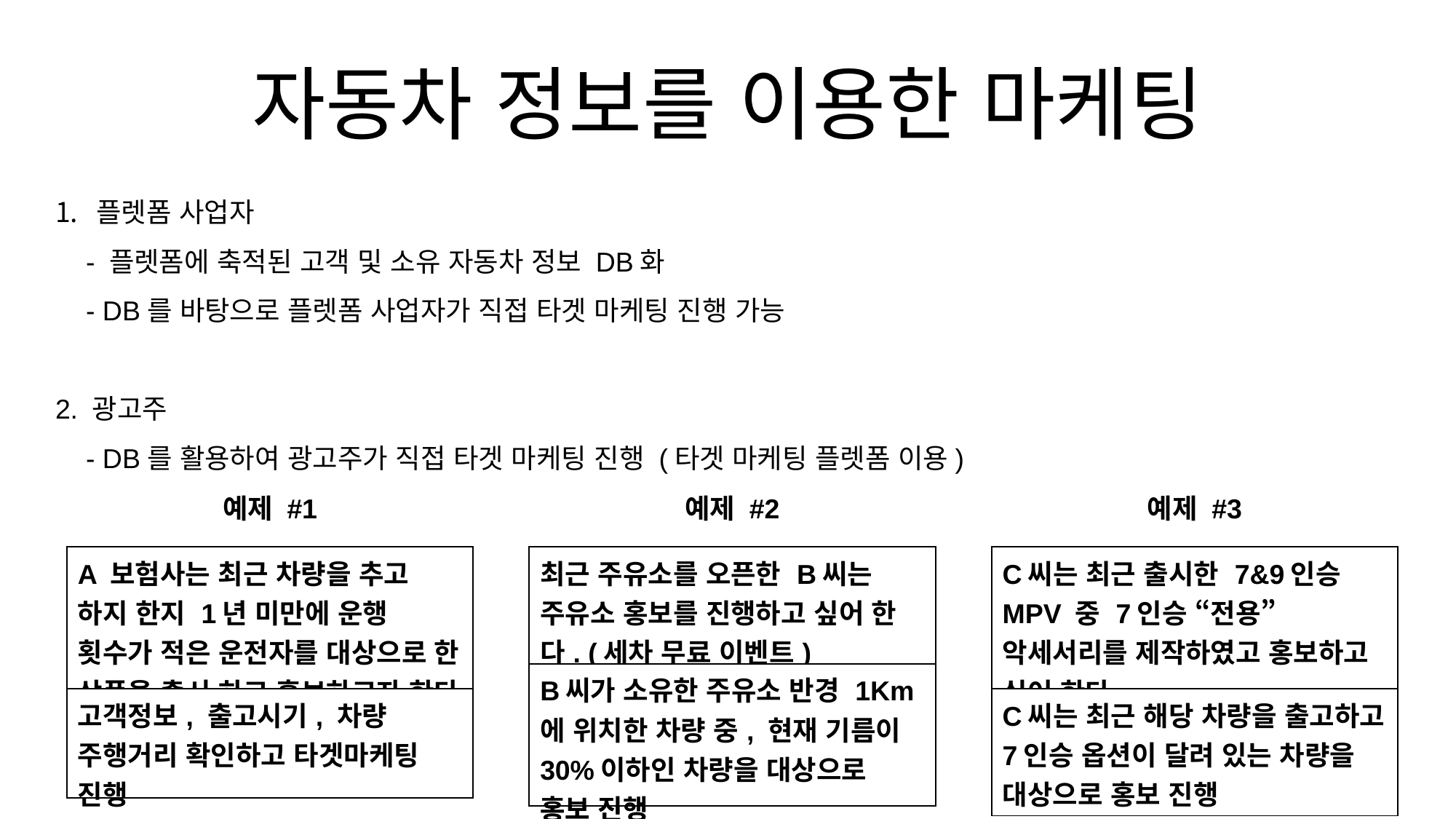

# 자동차 정보를 이용한 마케팅
플렛폼 사업자
    - 플렛폼에 축적된 고객 및 소유 자동차 정보 DB화
    - DB를 바탕으로 플렛폼 사업자가 직접 타겟 마케팅 진행 가능

2. 광고주
    - DB를 활용하여 광고주가 직접 타겟 마케팅 진행 (타겟 마케팅 플렛폼 이용)
예제 #1
예제 #2
예제 #3
예제 #1
예제 #1
예제 #1
| 최근 주유소를 오픈한 B씨는 주유소 홍보를 진행하고 싶어 한다. (세차 무료 이벤트) |
| --- |
| B씨가 소유한 주유소 반경 1Km에 위치한 차량 중, 현재 기름이 30%이하인 차량을 대상으로 홍보 진행 |
| A 보험사는 최근 차량을 추고 하지 한지 1년 미만에 운행 횟수가 적은 운전자를 대상으로 한 상품을 출시 하고 홍보하고자 한다. |
| --- |
| 고객정보, 출고시기, 차량 주행거리 확인하고 타겟마케팅 진행 |
| 최근 주유소를 오픈한 A씨는 주유소 홍보를 진행하고 싶어 한다. |
| --- |
| A씨가 소유한 주유소 반경 1Km에 위치한 차량 중, 현재 기름이 30%이하인 차량을 대상으로 홍보 진행 |
| C씨는 최근 출시한 7&9인승 MPV 중 7인승 “전용” 악세서리를 제작하였고 홍보하고 싶어 한다. |
| --- |
| C씨는 최근 해당 차량을 출고하고 7인승 옵션이 달려 있는 차량을 대상으로 홍보 진행 |